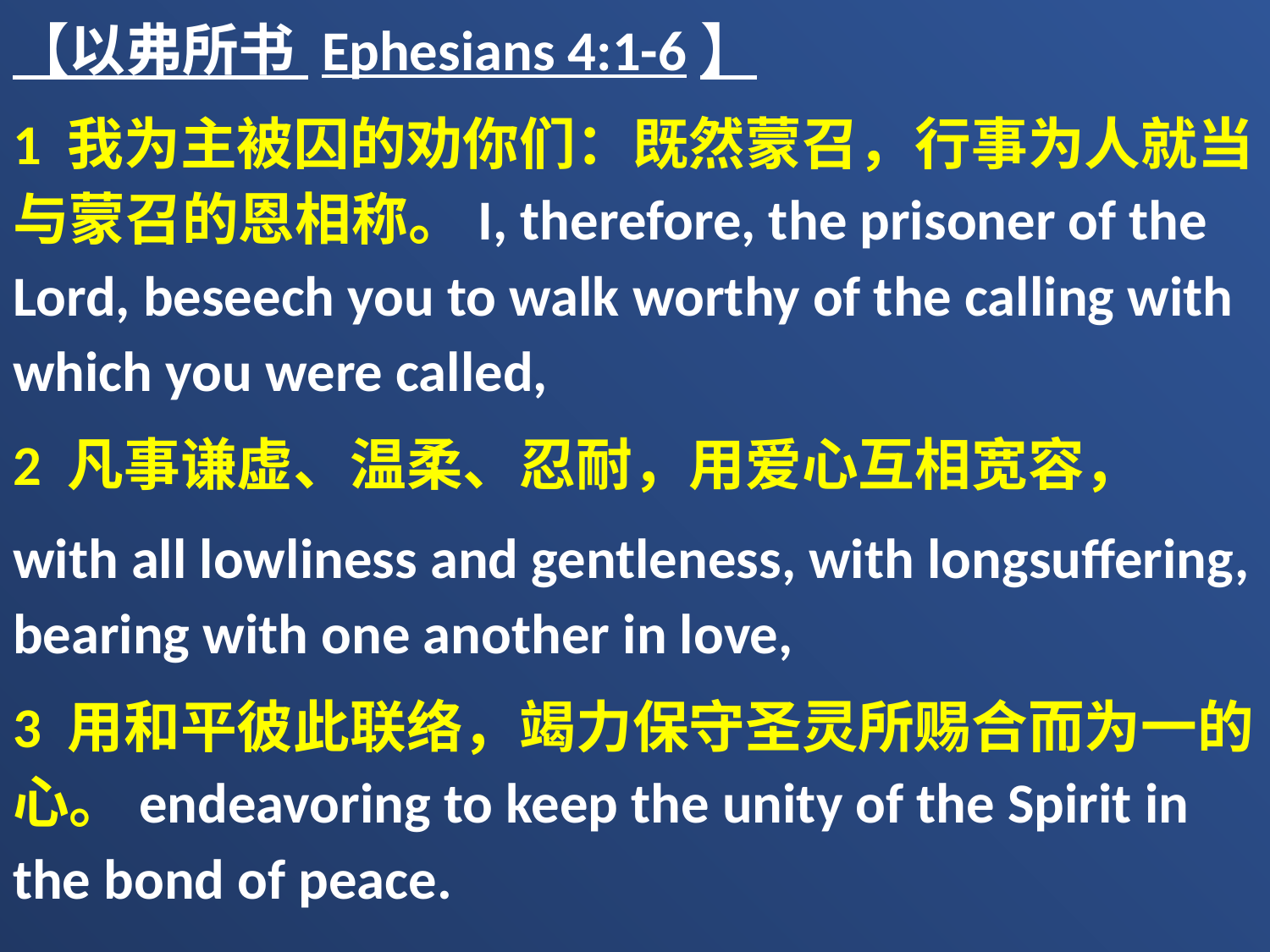

【以弗所书 Ephesians 4:1-6】
1 我为主被囚的劝你们：既然蒙召，行事为人就当与蒙召的恩相称。I, therefore, the prisoner of the Lord, beseech you to walk worthy of the calling with which you were called,
2 凡事谦虚、温柔、忍耐，用爱心互相宽容，
with all lowliness and gentleness, with longsuffering, bearing with one another in love,
3 用和平彼此联络，竭力保守圣灵所赐合而为一的心。endeavoring to keep the unity of the Spirit in the bond of peace.